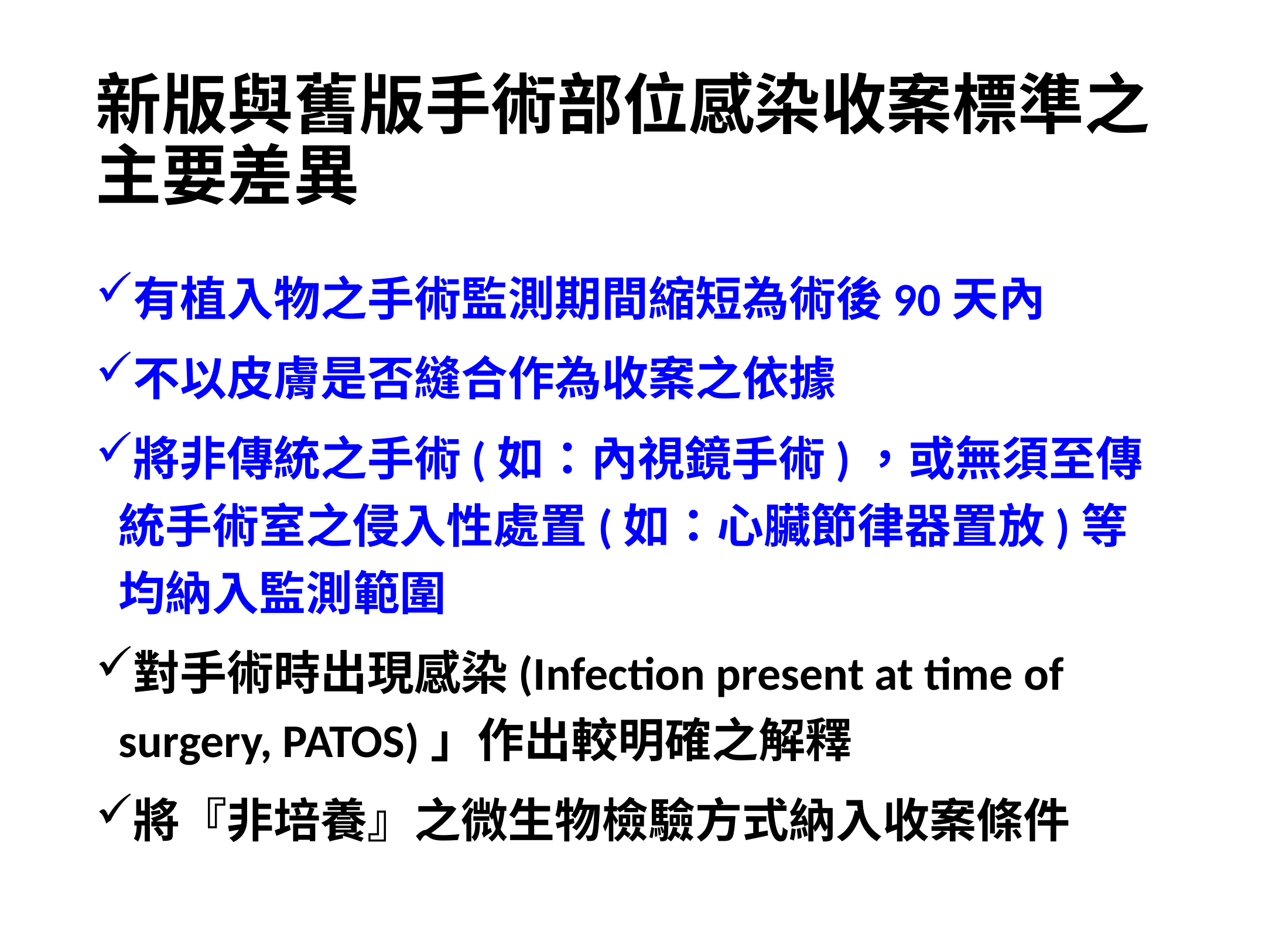

# 新版與舊版手術部位感染收案標準之主要差異
有植入物之手術監測期間縮短為術後90天內
不以皮膚是否縫合作為收案之依據
將非傳統之手術(如：內視鏡手術)，或無須至傳統手術室之侵入性處置(如：心臟節律器置放)等均納入監測範圍
對手術時出現感染(Infection present at time of surgery, PATOS)」作出較明確之解釋
將『非培養』之微生物檢驗方式納入收案條件